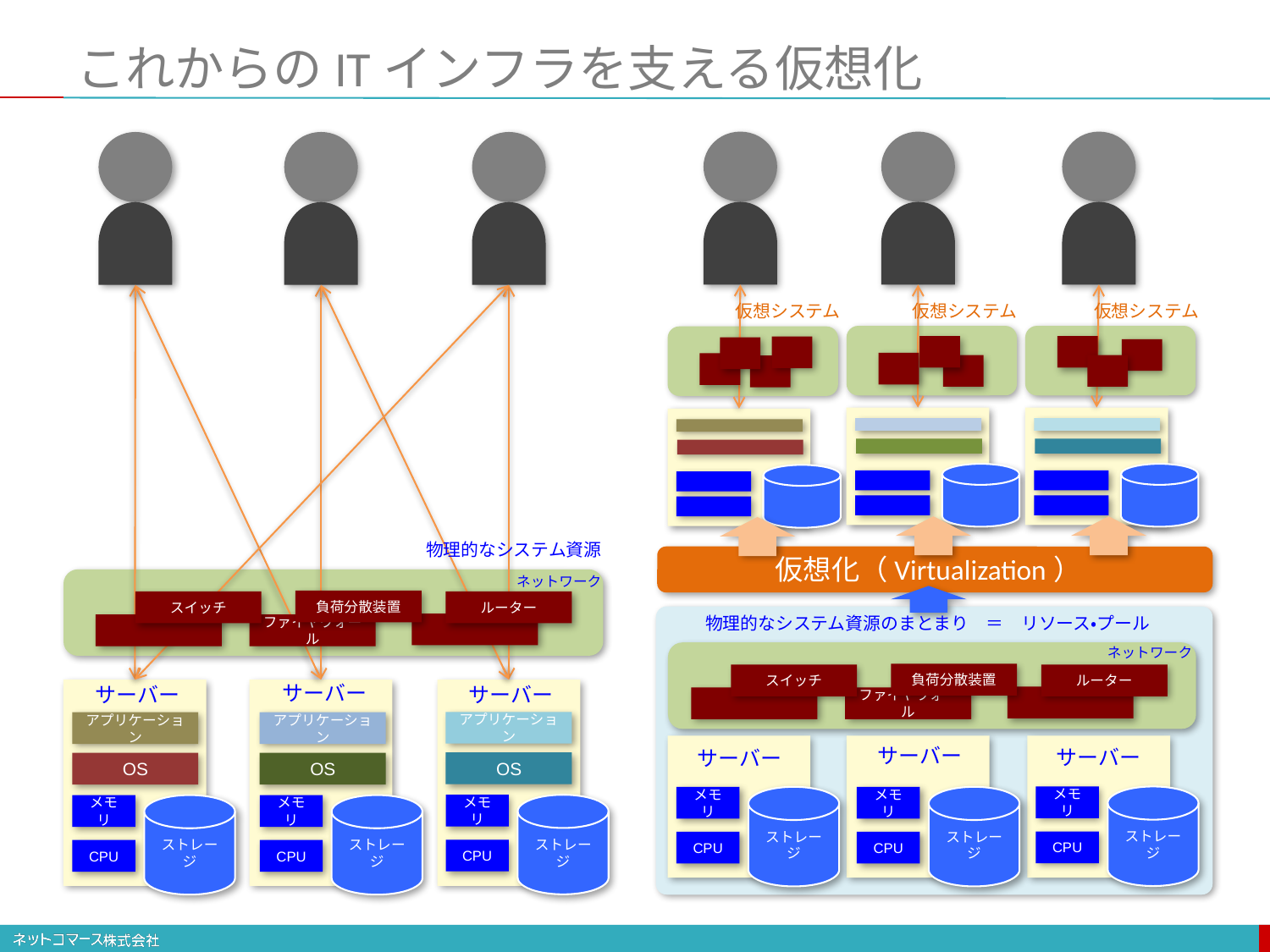

# これからのITインフラを支える仮想化

仮想システム
仮想システム
仮想システム

仮想化（Virtualization）

物理的なシステム資源のまとまり　＝　リソース・プール
ネットワーク

負荷分散装置
スイッチ
ルーター

ファイヤウォール

サーバー
サーバー
サーバー
メモリ
ストレージ
メモリ
ストレージ
メモリ
ストレージ
CPU
CPU
CPU

物理的なシステム資源
ネットワーク

負荷分散装置
スイッチ
ルーター

ファイヤウォール
サーバー
サーバー
サーバー

アプリケーション
アプリケーション
アプリケーション
OS
OS
OS
メモリ
ストレージ
メモリ
ストレージ
メモリ
ストレージ
CPU
CPU
CPU